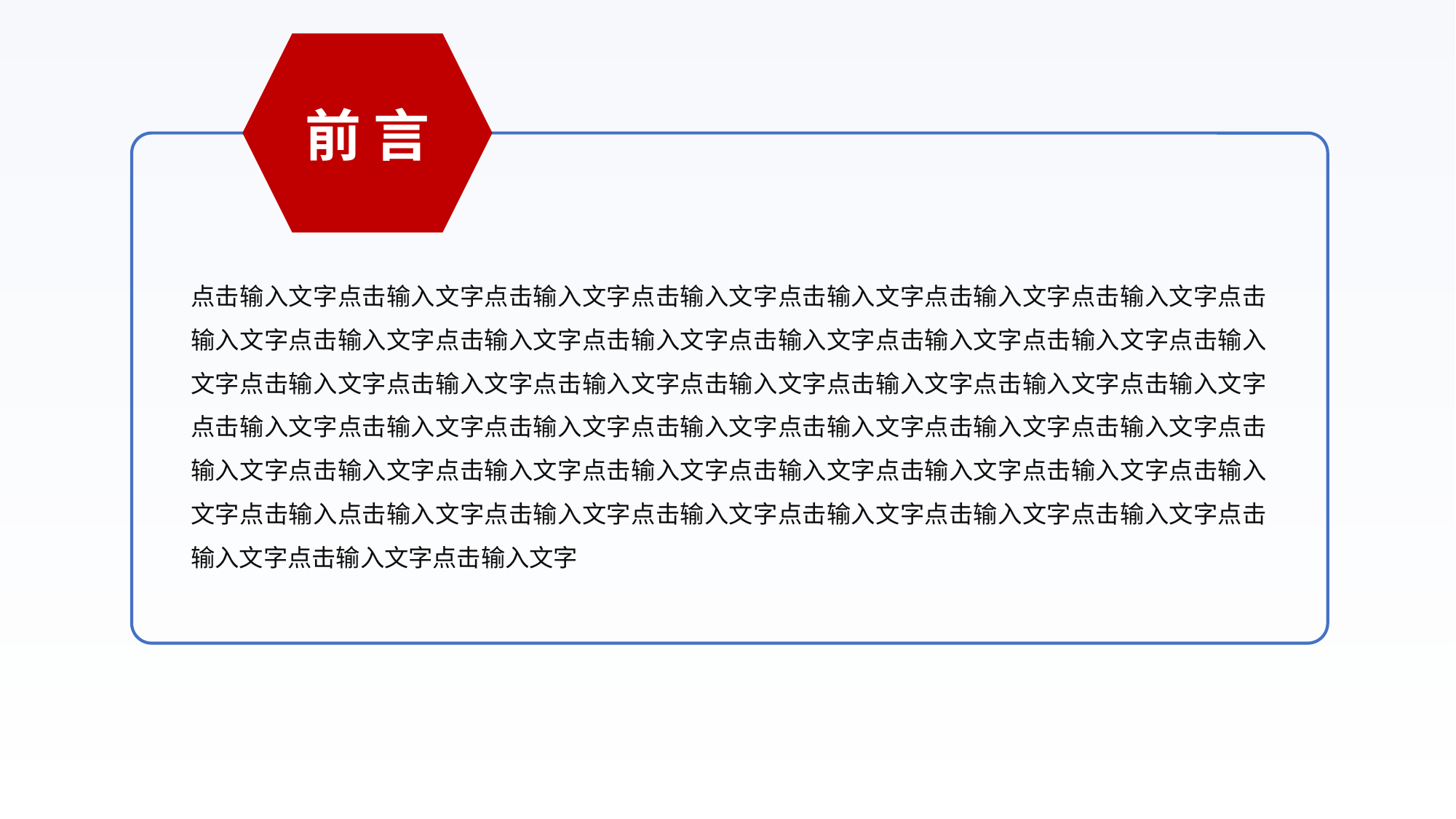

前 言

点击输入文字点击输入文字点击输入文字点击输入文字点击输入文字点击输入文字点击输入文字点击输入文字点击输入文字点击输入文字点击输入文字点击输入文字点击输入文字点击输入文字点击输入文字点击输入文字点击输入文字点击输入文字点击输入文字点击输入文字点击输入文字点击输入文字点击输入文字点击输入文字点击输入文字点击输入文字点击输入文字点击输入文字点击输入文字点击输入文字点击输入文字点击输入文字点击输入文字点击输入文字点击输入文字点击输入文字点击输入文字点击输入点击输入文字点击输入文字点击输入文字点击输入文字点击输入文字点击输入文字点击输入文字点击输入文字点击输入文字